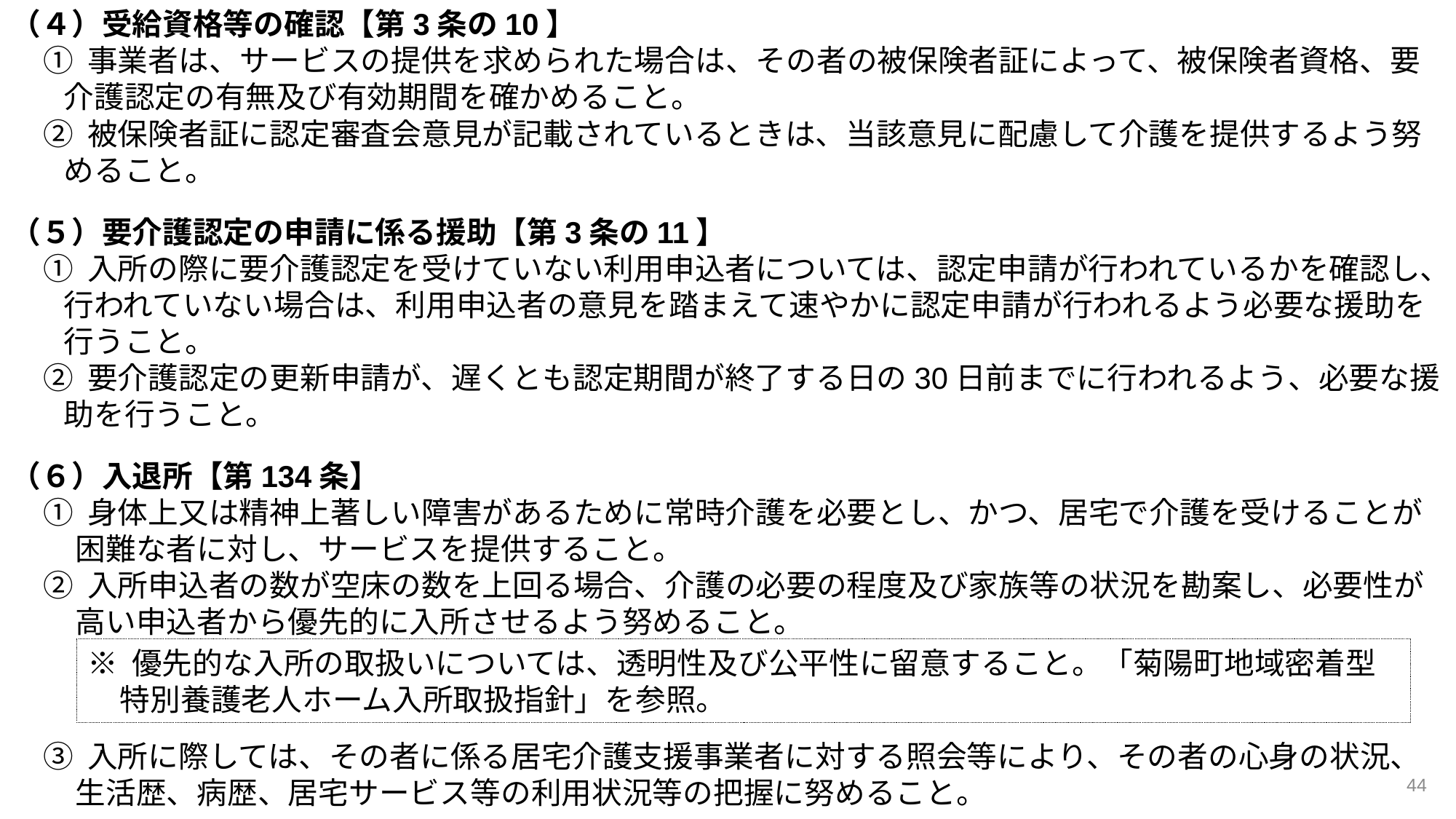

（４）受給資格等の確認【第3条の10】
① 事業者は、サービスの提供を求められた場合は、その者の被保険者証によって、被保険者資格、要介護認定の有無及び有効期間を確かめること。
② 被保険者証に認定審査会意見が記載されているときは、当該意見に配慮して介護を提供するよう努めること。

（５）要介護認定の申請に係る援助【第3条の11】
① 入所の際に要介護認定を受けていない利用申込者については、認定申請が行われているかを確認し、行われていない場合は、利用申込者の意見を踏まえて速やかに認定申請が行われるよう必要な援助を行うこと。
② 要介護認定の更新申請が、遅くとも認定期間が終了する日の30日前までに行われるよう、必要な援助を行うこと。

（６）入退所【第134条】
① 身体上又は精神上著しい障害があるために常時介護を必要とし、かつ、居宅で介護を受けることが困難な者に対し、サービスを提供すること。
② 入所申込者の数が空床の数を上回る場合、介護の必要の程度及び家族等の状況を勘案し、必要性が高い申込者から優先的に入所させるよう努めること。

③ 入所に際しては、その者に係る居宅介護支援事業者に対する照会等により、その者の心身の状況、生活歴、病歴、居宅サービス等の利用状況等の把握に努めること。
※ 優先的な入所の取扱いについては、透明性及び公平性に留意すること。「菊陽町地域密着型特別養護老人ホーム入所取扱指針」を参照。
44